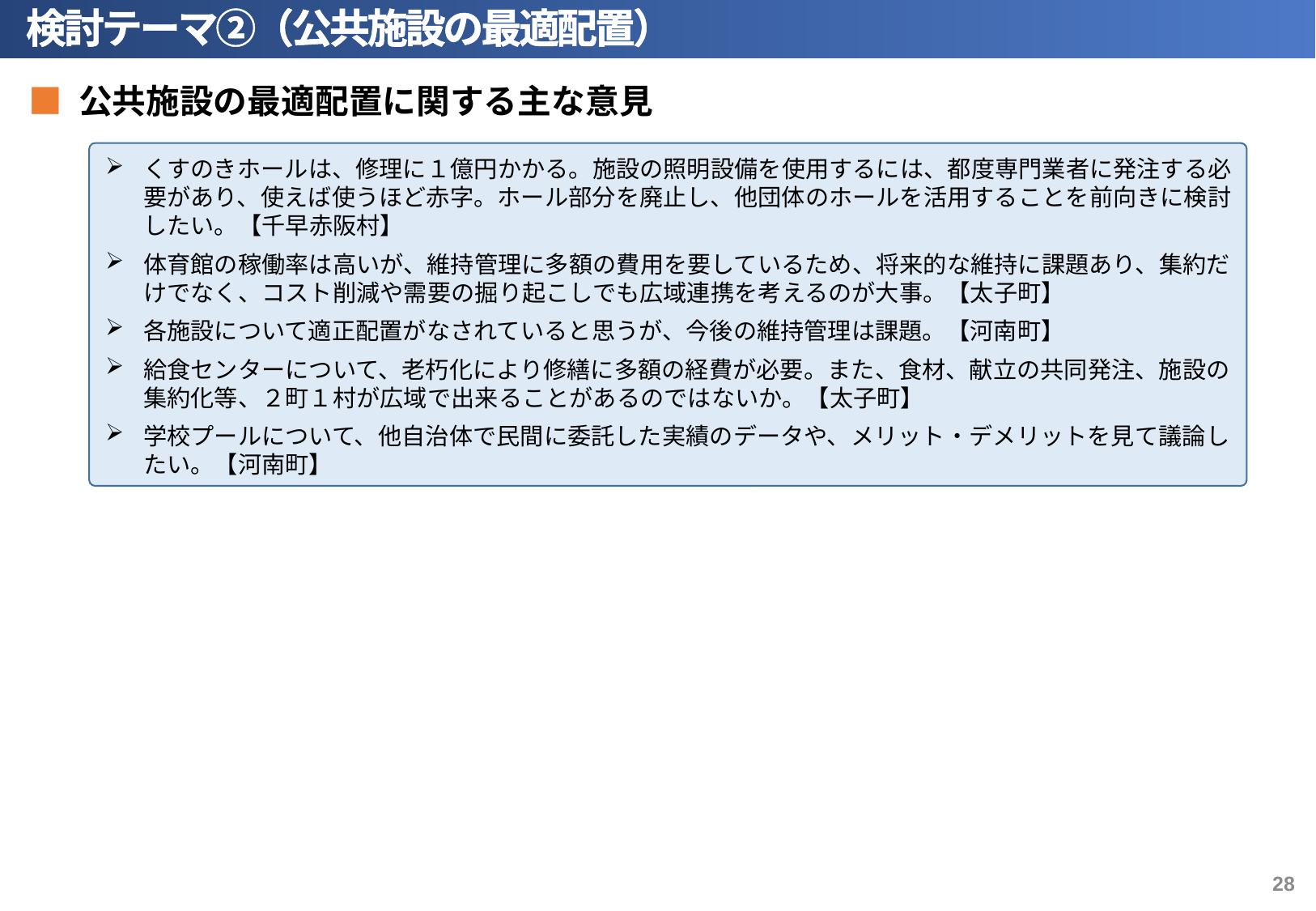

検討テーマ②（公共施設の最適配置）

■ 公共施設の最適配置に関する主な意見
くすのきホールは、修理に１億円かかる。施設の照明設備を使用するには、都度専門業者に発注する必要があり、使えば使うほど赤字。ホール部分を廃止し、他団体のホールを活用することを前向きに検討したい。【千早赤阪村】
体育館の稼働率は高いが、維持管理に多額の費用を要しているため、将来的な維持に課題あり、集約だけでなく、コスト削減や需要の掘り起こしでも広域連携を考えるのが大事。【太子町】
各施設について適正配置がなされていると思うが、今後の維持管理は課題。【河南町】
給食センターについて、老朽化により修繕に多額の経費が必要。また、食材、献立の共同発注、施設の集約化等、２町１村が広域で出来ることがあるのではないか。【太子町】
学校プールについて、他自治体で民間に委託した実績のデータや、メリット・デメリットを見て議論したい。【河南町】
28